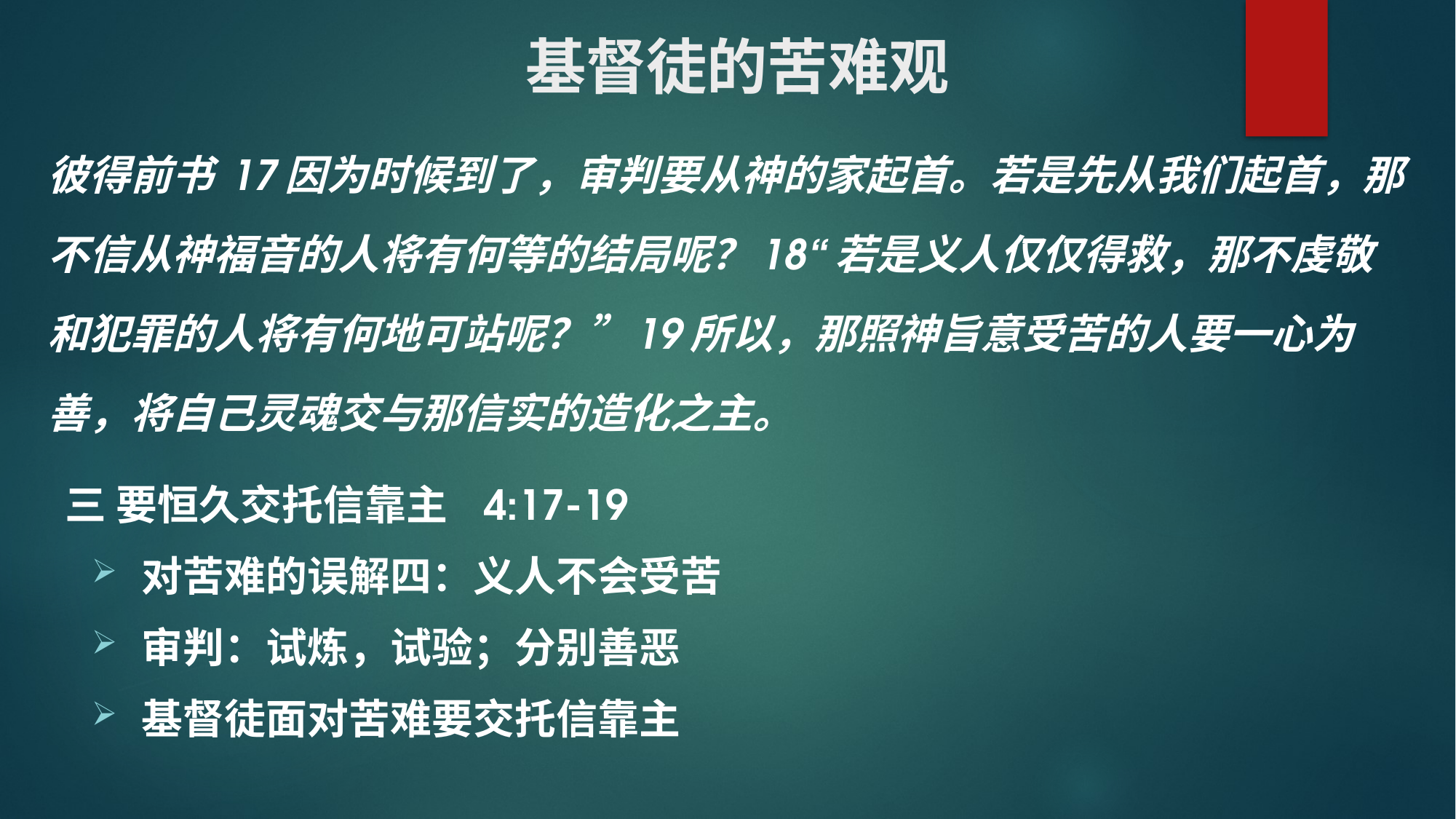

# 基督徒的苦难观
彼得前书 17因为时候到了，审判要从神的家起首。若是先从我们起首，那不信从神福音的人将有何等的结局呢？18“若是义人仅仅得救，那不虔敬和犯罪的人将有何地可站呢？”19所以，那照神旨意受苦的人要一心为善，将自己灵魂交与那信实的造化之主。
 三 要恒久交托信靠主   4:17-19
对苦难的误解四：义人不会受苦
审判：试炼，试验；分别善恶
基督徒面对苦难要交托信靠主